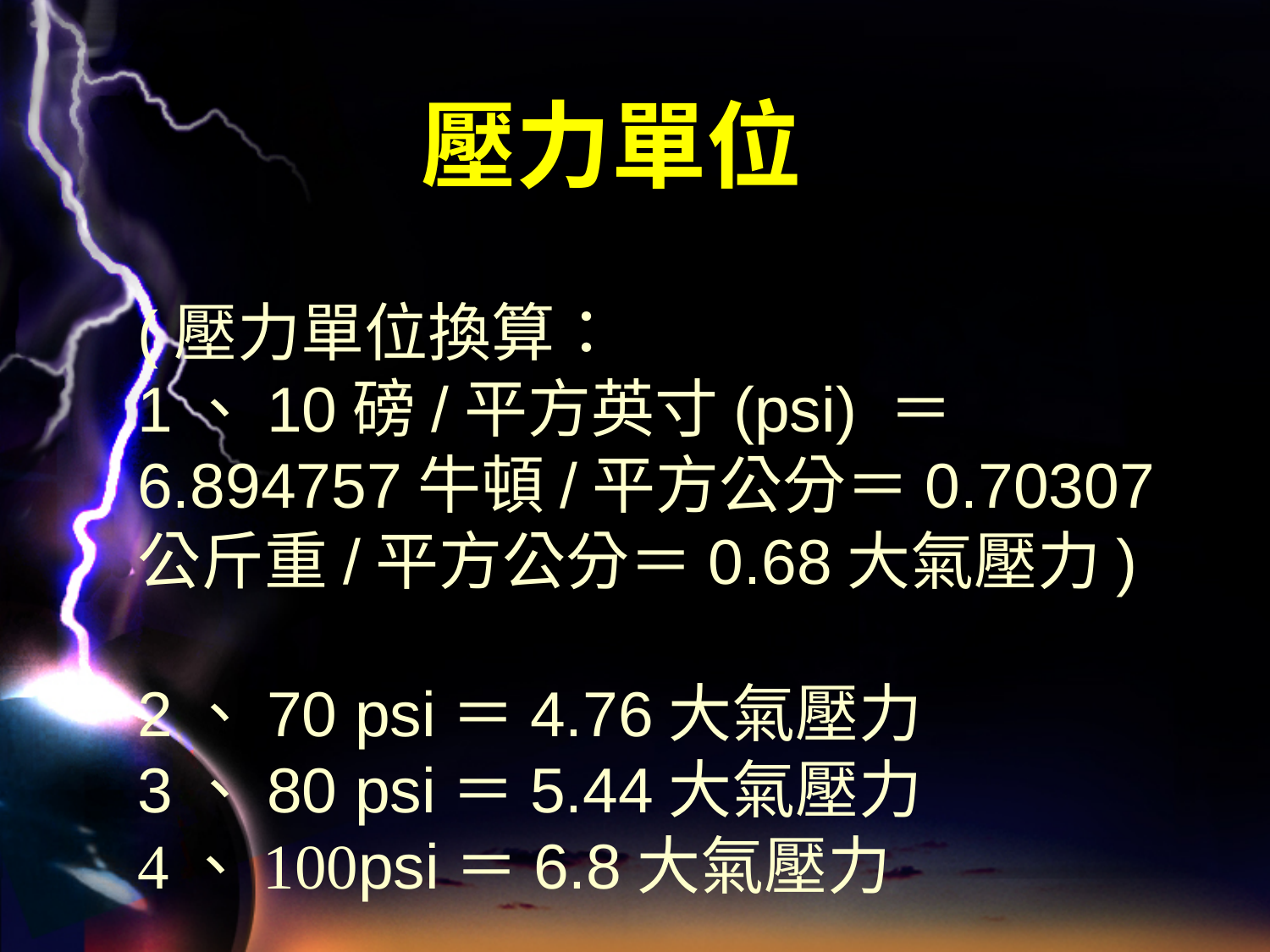

壓力單位
(壓力單位換算：
1、10磅/平方英寸(psi) ＝6.894757牛頓/平方公分＝0.70307公斤重/平方公分＝0.68大氣壓力)

2、70 psi＝4.76大氣壓力
3、80 psi＝5.44大氣壓力
4、100psi＝6.8大氣壓力